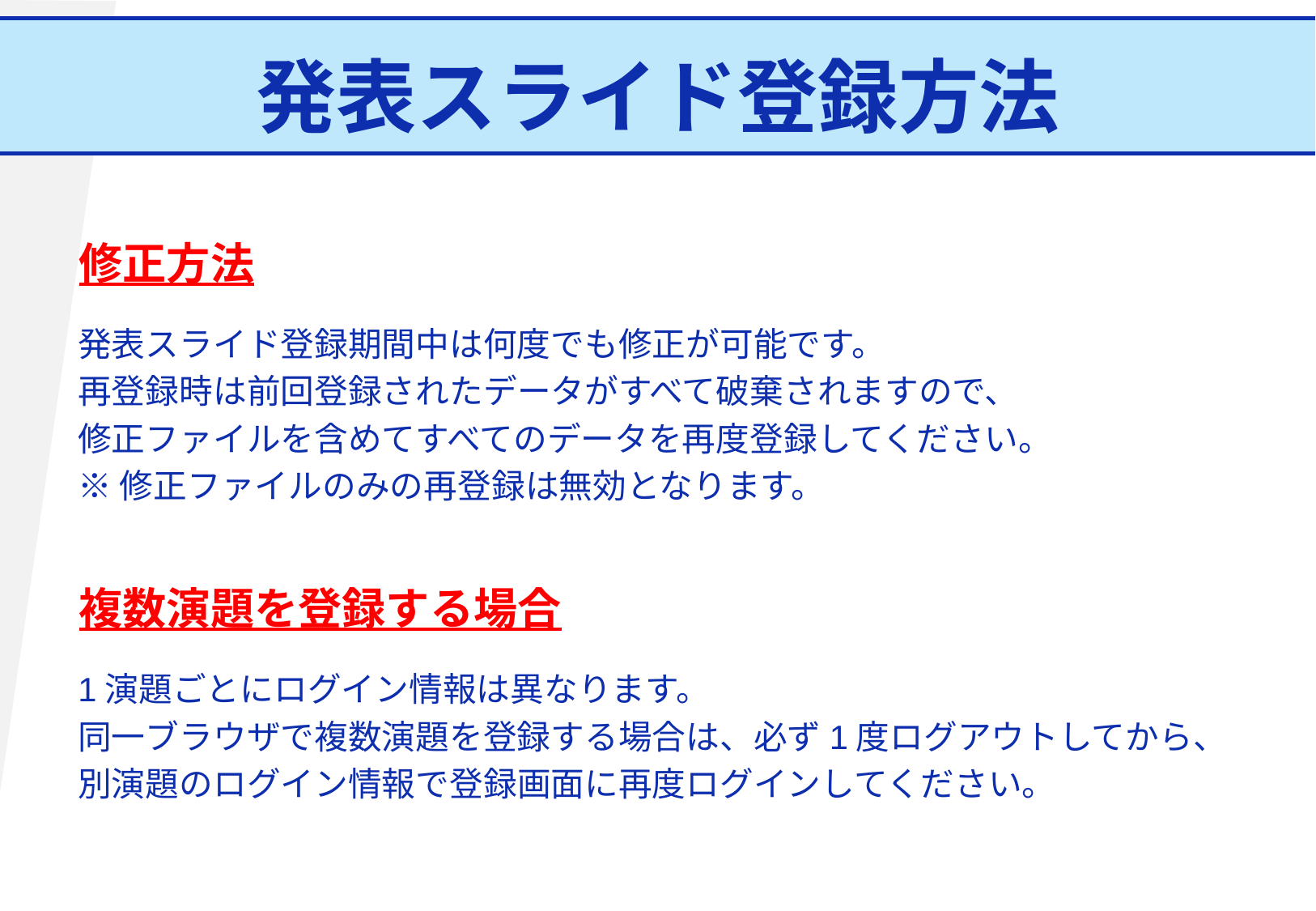

# 発表スライド登録方法

修正方法
発表スライド登録期間中は何度でも修正が可能です。
再登録時は前回登録されたデータがすべて破棄されますので、
修正ファイルを含めてすべてのデータを再度登録してください。
※修正ファイルのみの再登録は無効となります。
複数演題を登録する場合
1演題ごとにログイン情報は異なります。
同一ブラウザで複数演題を登録する場合は、必ず1度ログアウトしてから、
別演題のログイン情報で登録画面に再度ログインしてください。